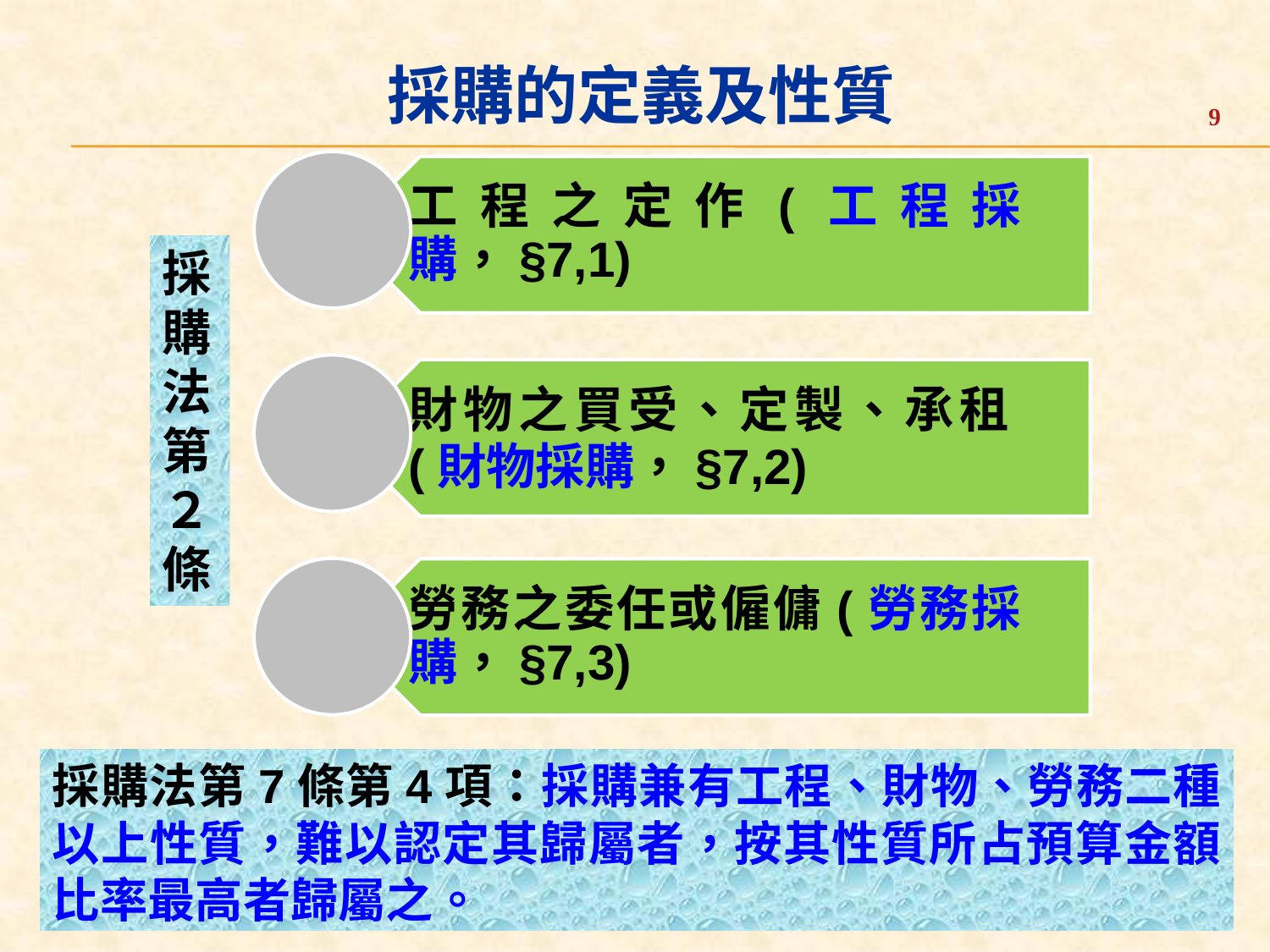

採購的定義及性質
9
工程之定作(工程採購，§7,1)
財物之買受、定製、承租(財物採購，§7,2)
勞務之委任或僱傭(勞務採購，§7,3)
採購法第２條
採購法第7條第4項：採購兼有工程、財物、勞務二種以上性質，難以認定其歸屬者，按其性質所占預算金額比率最高者歸屬之。